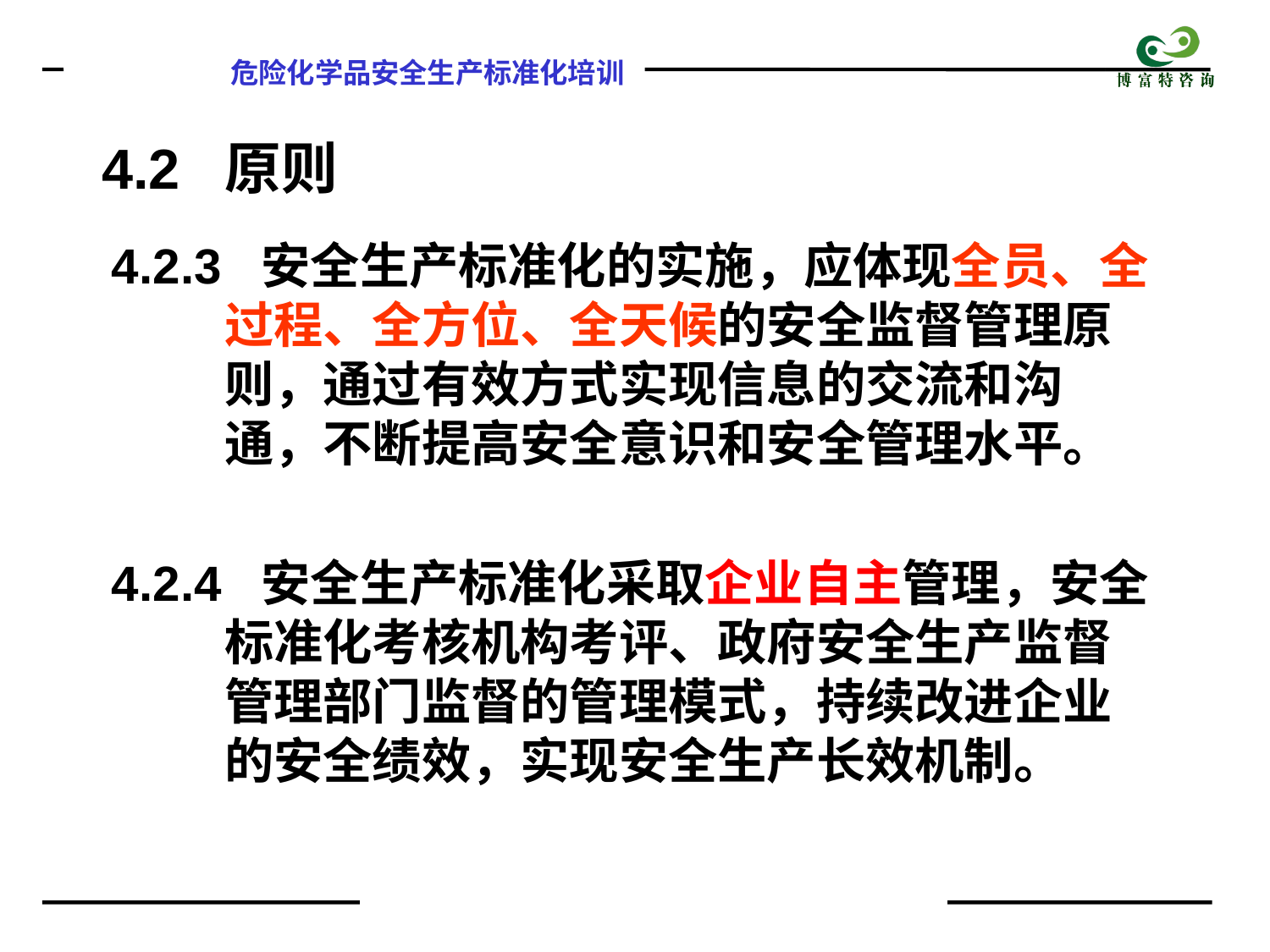

4.2  原则

4.2.3  安全生产标准化的实施，应体现全员、全
         过程、全方位、全天候的安全监督管理原
         则，通过有效方式实现信息的交流和沟
         通，不断提高安全意识和安全管理水平。
4.2.4  安全生产标准化采取企业自主管理，安全
         标准化考核机构考评、政府安全生产监督
         管理部门监督的管理模式，持续改进企业
         的安全绩效，实现安全生产长效机制。